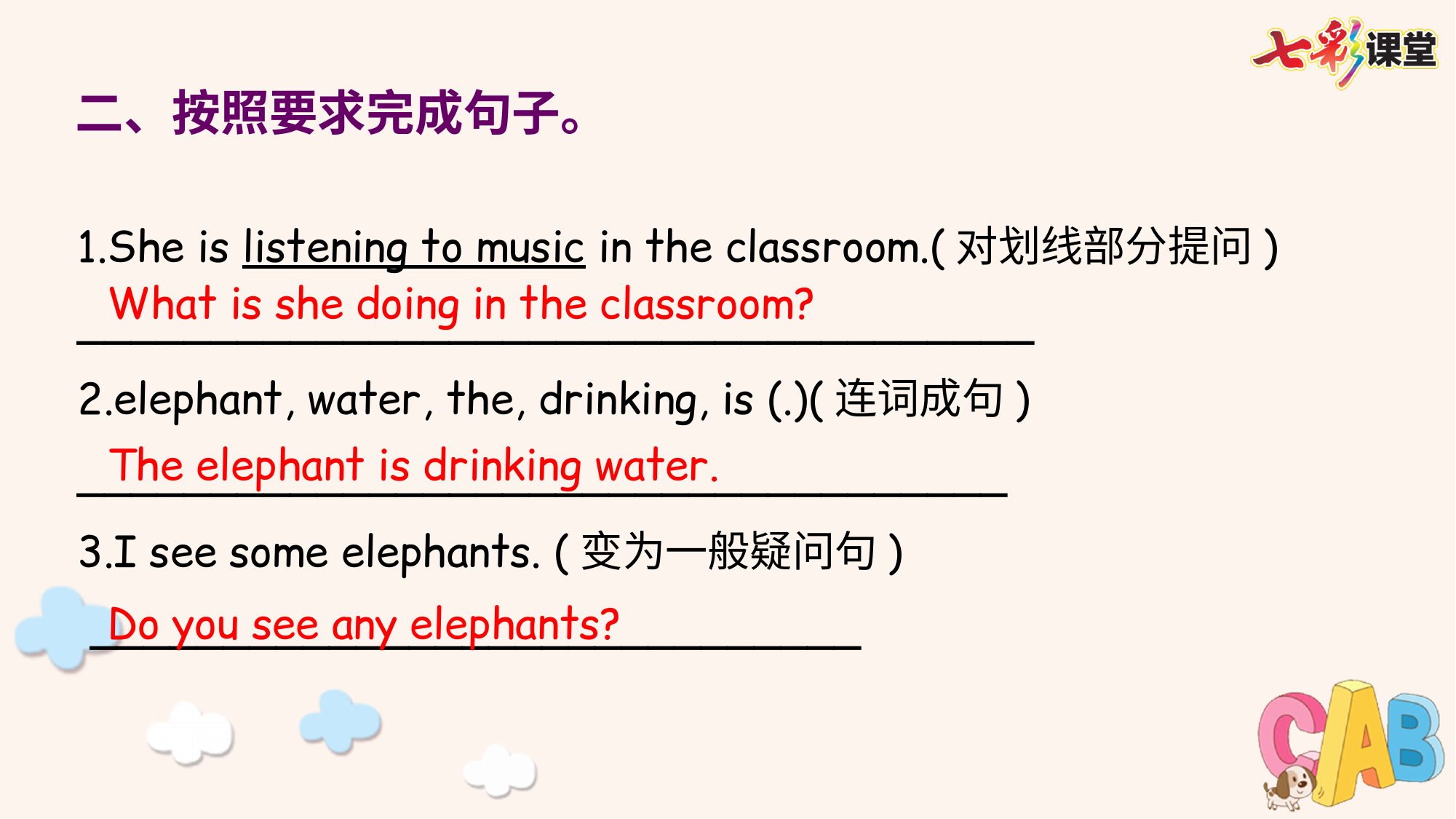

二、按照要求完成句子。
1.She is listening to music in the classroom.(对划线部分提问)
____________________________________
2.elephant, water, the, drinking, is (.)(连词成句)
___________________________________
3.I see some elephants. (变为一般疑问句)
 _____________________________
What is she doing in the classroom?
The elephant is drinking water.
Do you see any elephants?